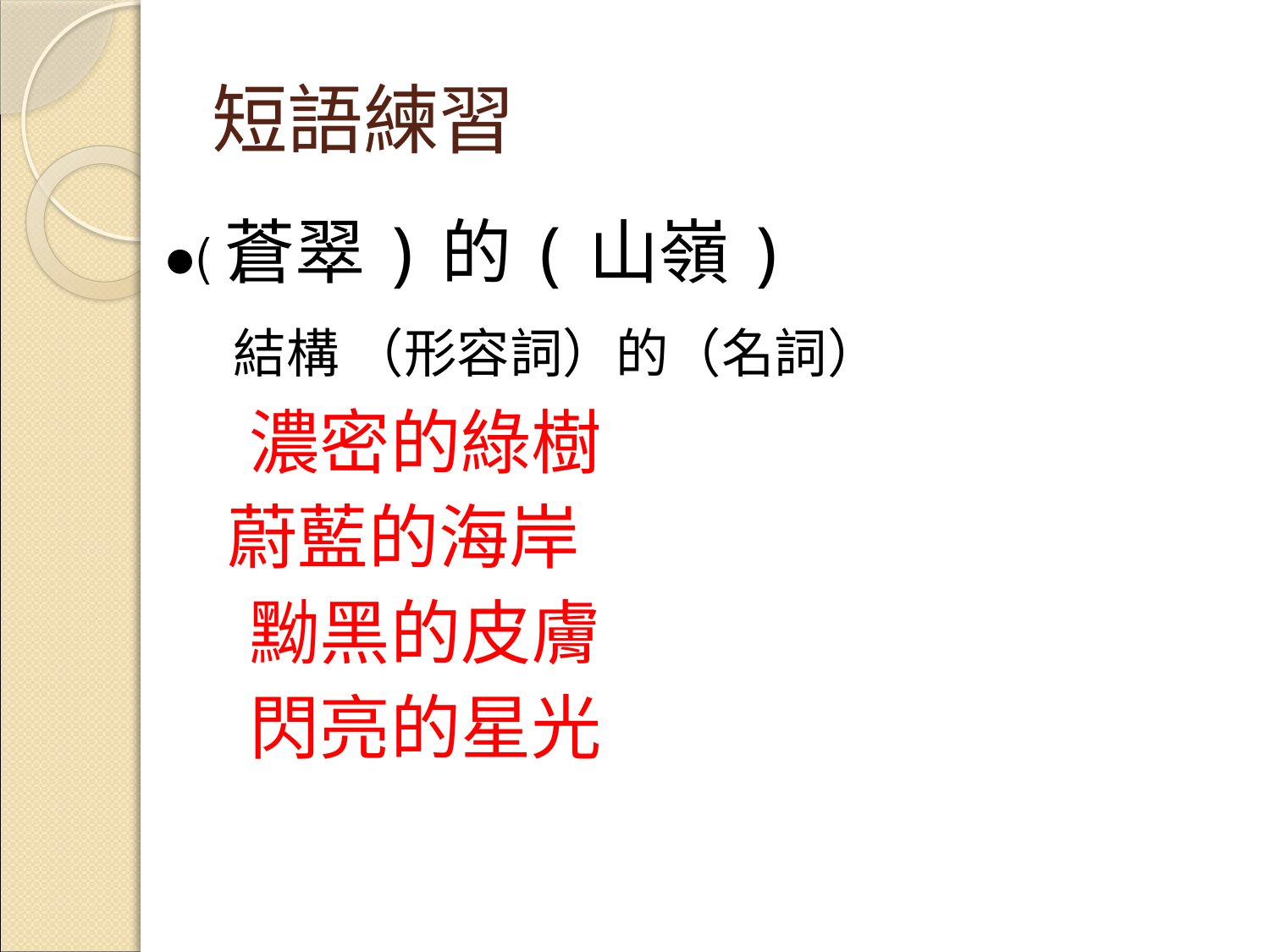

短語練習
●(蒼翠)的(山嶺)
　結構 （形容詞）的（名詞）
　 濃密的綠樹
   蔚藍的海岸
　 黝黑的皮膚
　 閃亮的星光